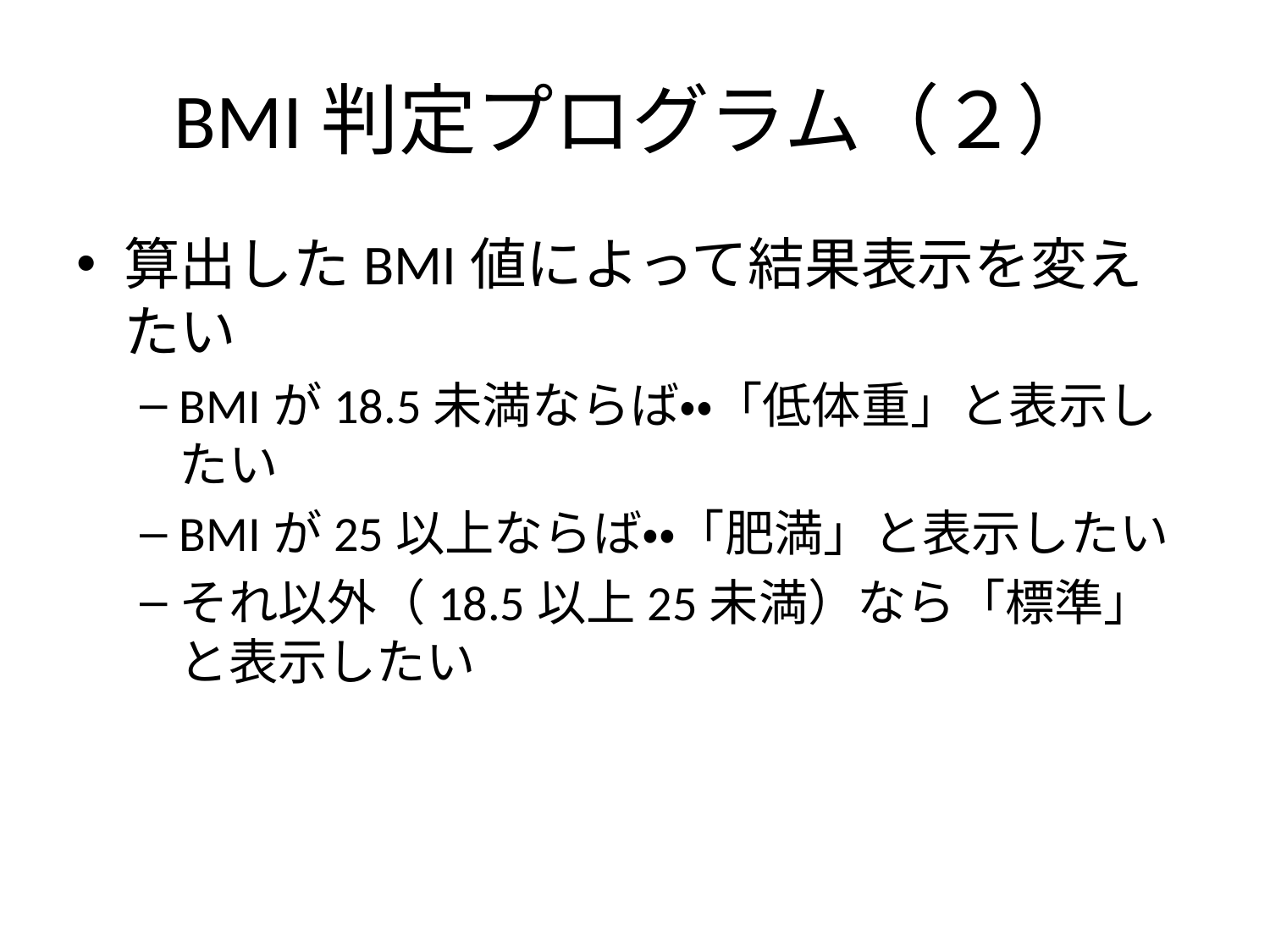

# BMI判定プログラム（２）
算出したBMI値によって結果表示を変えたい
BMIが18.5未満ならば・・「低体重」と表示したい
BMIが25以上ならば・・「肥満」と表示したい
それ以外（18.5以上25未満）なら「標準」と表示したい